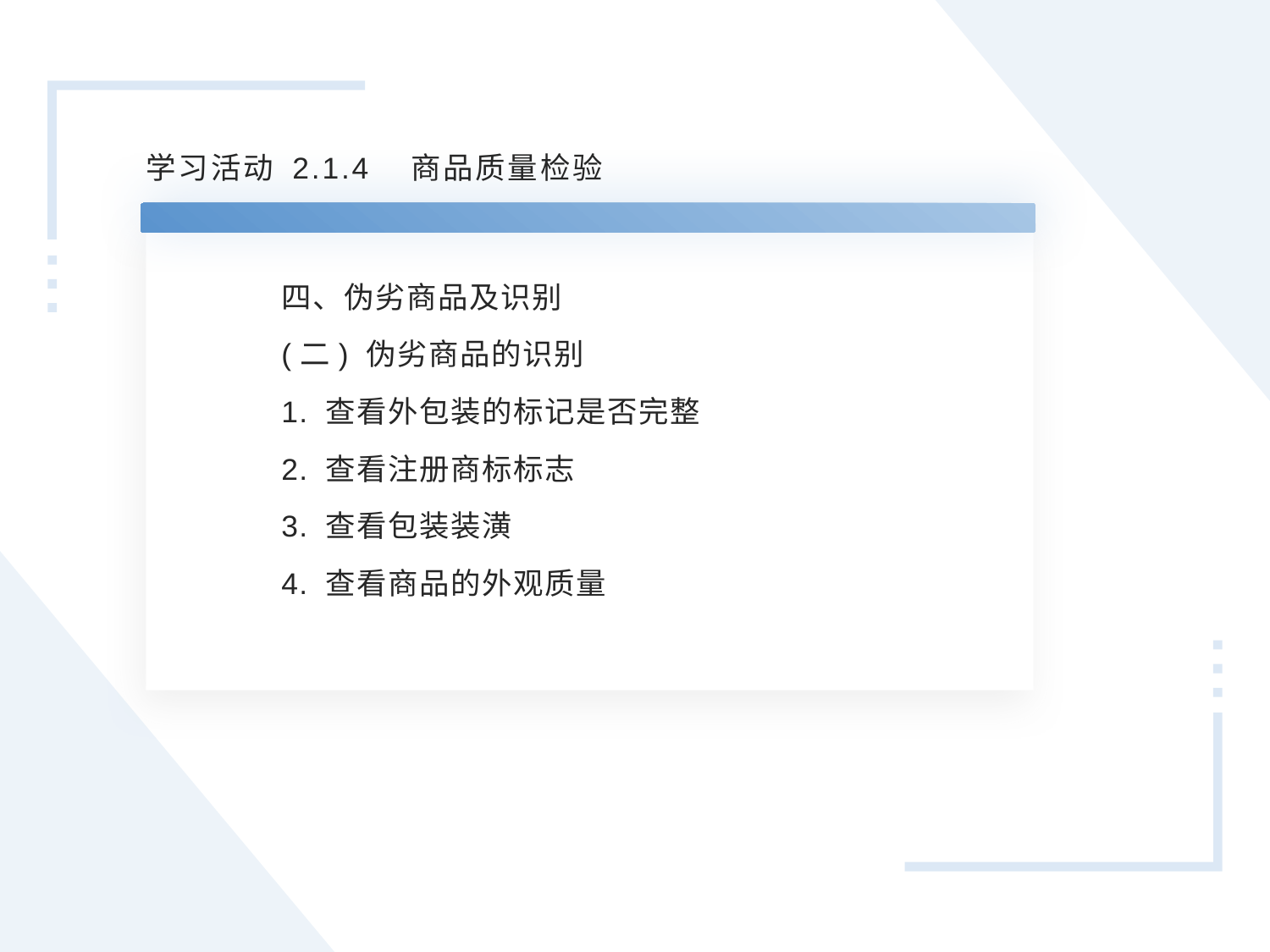

学习活动 2.1.4   商品质量检验

四、伪劣商品及识别
(二) 伪劣商品的识别
1. 查看外包装的标记是否完整
2. 查看注册商标标志
3. 查看包装装潢
4. 查看商品的外观质量